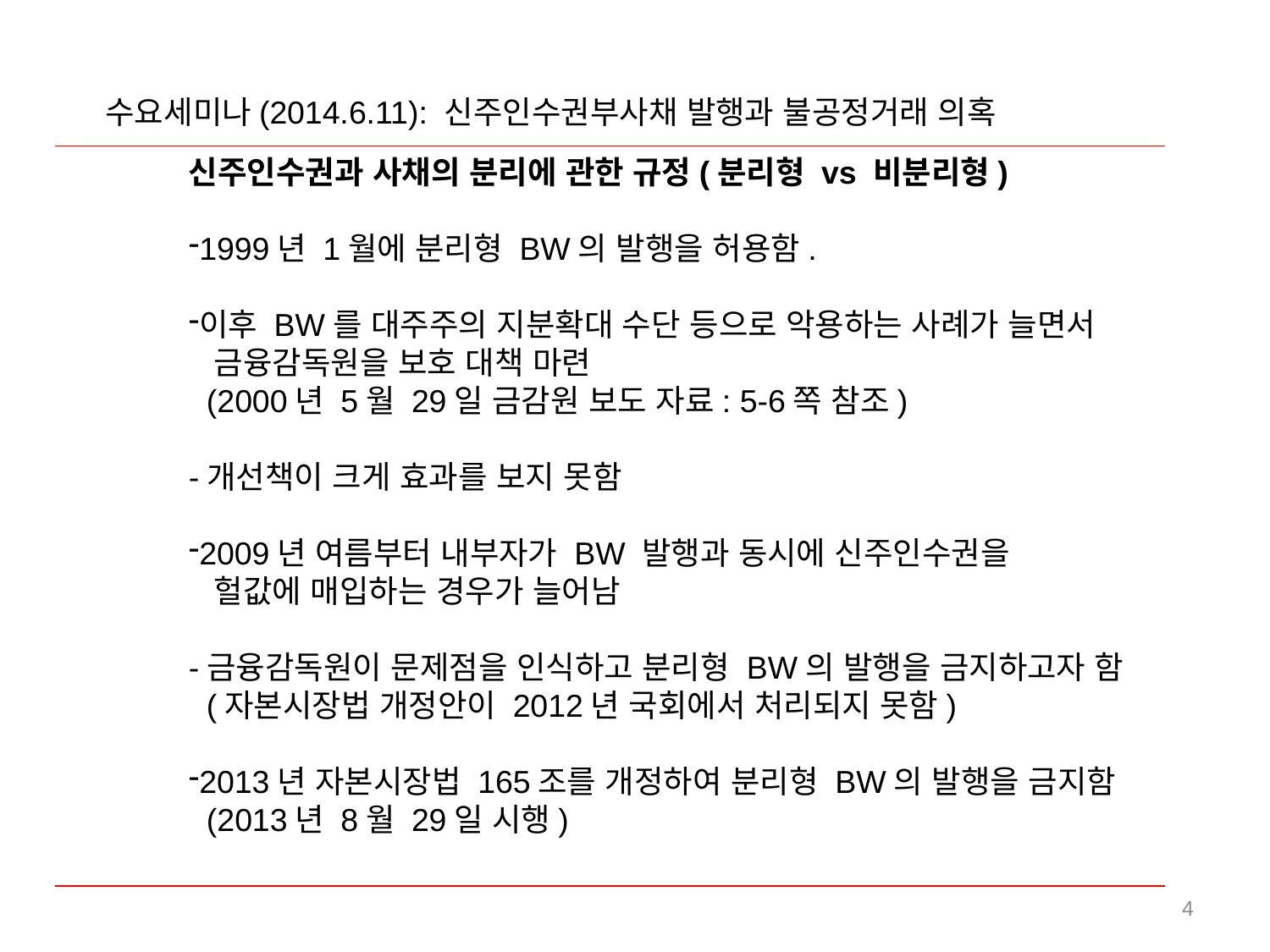

수요세미나(2014.6.11): 신주인수권부사채 발행과 불공정거래 의혹
신주인수권과 사채의 분리에 관한 규정(분리형 vs 비분리형)

1999년 1월에 분리형 BW의 발행을 허용함.

이후 BW를 대주주의 지분확대 수단 등으로 악용하는 사례가 늘면서
  금융감독원을 보호 대책 마련
  (2000년 5월 29일 금감원 보도 자료: 5-6쪽 참조)

-개선책이 크게 효과를 보지 못함

2009년 여름부터 내부자가 BW 발행과 동시에 신주인수권을
  헐값에 매입하는 경우가 늘어남

-금융감독원이 문제점을 인식하고 분리형 BW의 발행을 금지하고자 함
  (자본시장법 개정안이 2012년 국회에서 처리되지 못함)

2013년 자본시장법 165조를 개정하여 분리형 BW의 발행을 금지함
  (2013년 8월 29일 시행)
4